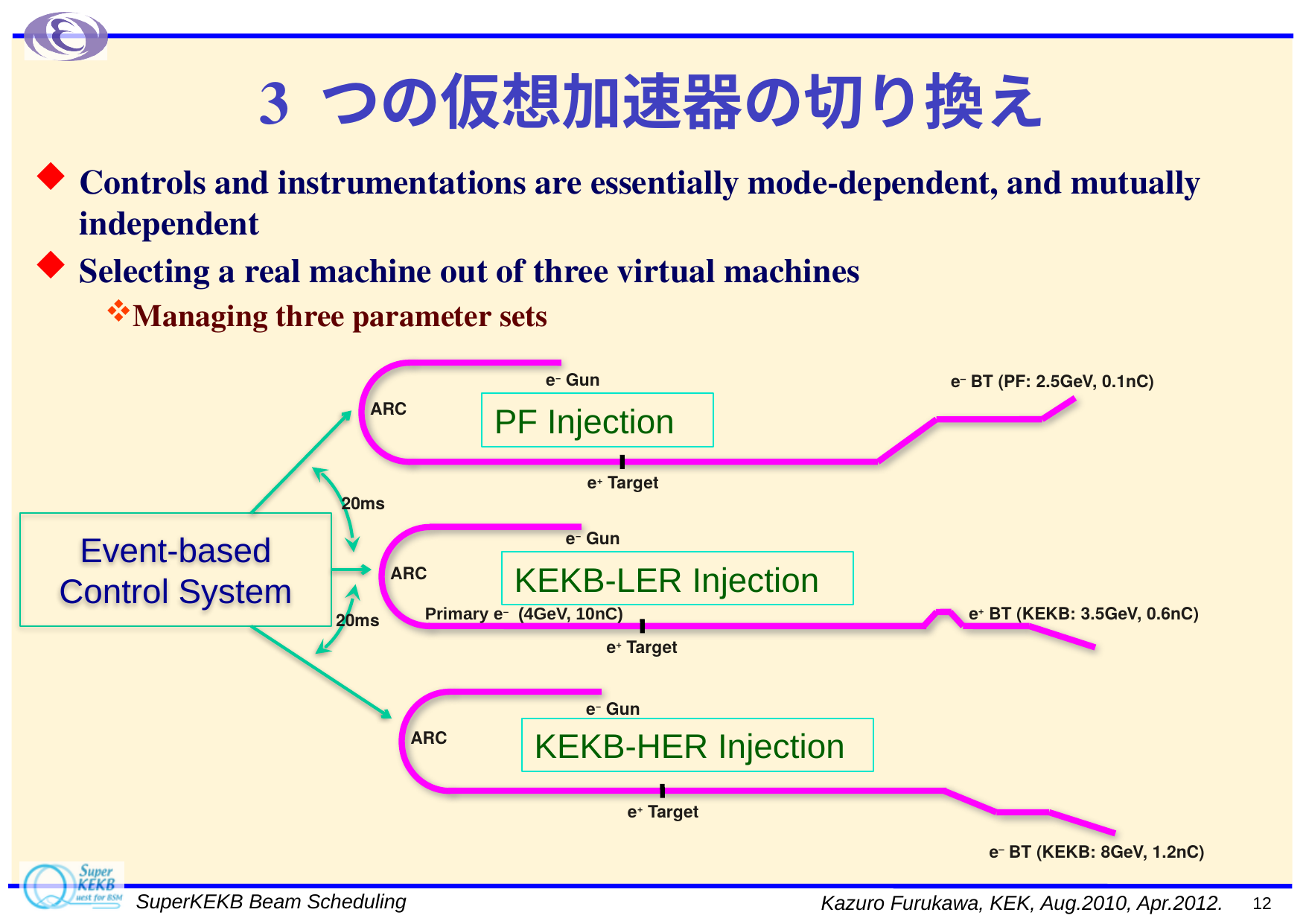

# 3 つの仮想加速器の切り換え
Controls and instrumentations are essentially mode-dependent, and mutually independent
Selecting a real machine out of three virtual machines
Managing three parameter sets

e− Gun
e– BT (PF: 2.5GeV, 0.1nC)
PF Injection

ARC

e+ Target
20ms
Event-based Control System

e− Gun

KEKB-LER Injection
ARC
e+ BT (KEKB: 3.5GeV, 0.6nC)
Primary e–  (4GeV, 10nC)
20ms

e+ Target

e− Gun
KEKB-HER Injection
ARC

e+ Target

e– BT (KEKB: 8GeV, 1.2nC)
12